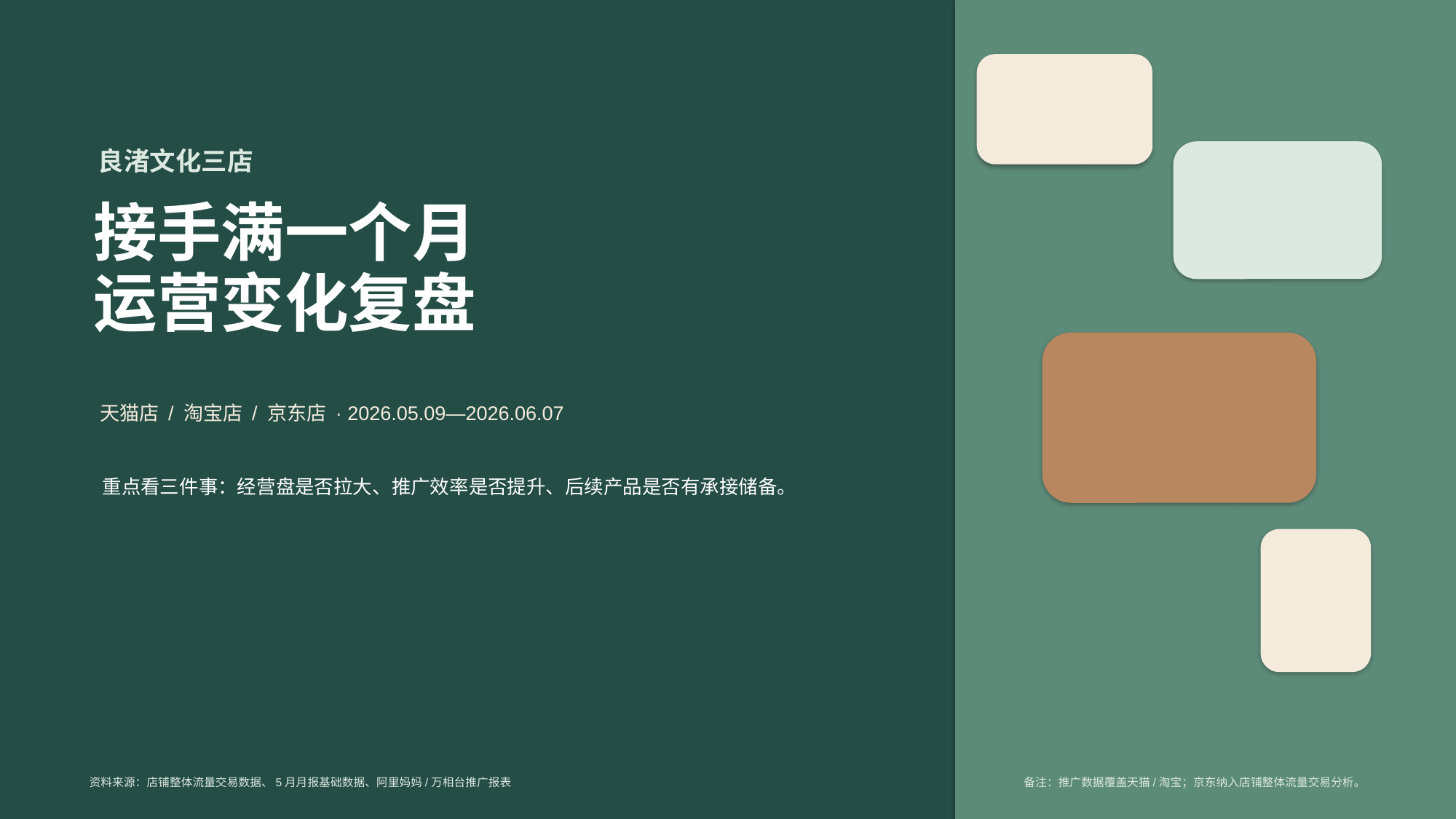

良渚文化三店

接手满一个月
运营变化复盘

天猫店 / 淘宝店 / 京东店 · 2026.05.09—2026.06.07
重点看三件事：经营盘是否拉大、推广效率是否提升、后续产品是否有承接储备。

资料来源：店铺整体流量交易数据、5月月报基础数据、阿里妈妈/万相台推广报表
备注：推广数据覆盖天猫/淘宝；京东纳入店铺整体流量交易分析。